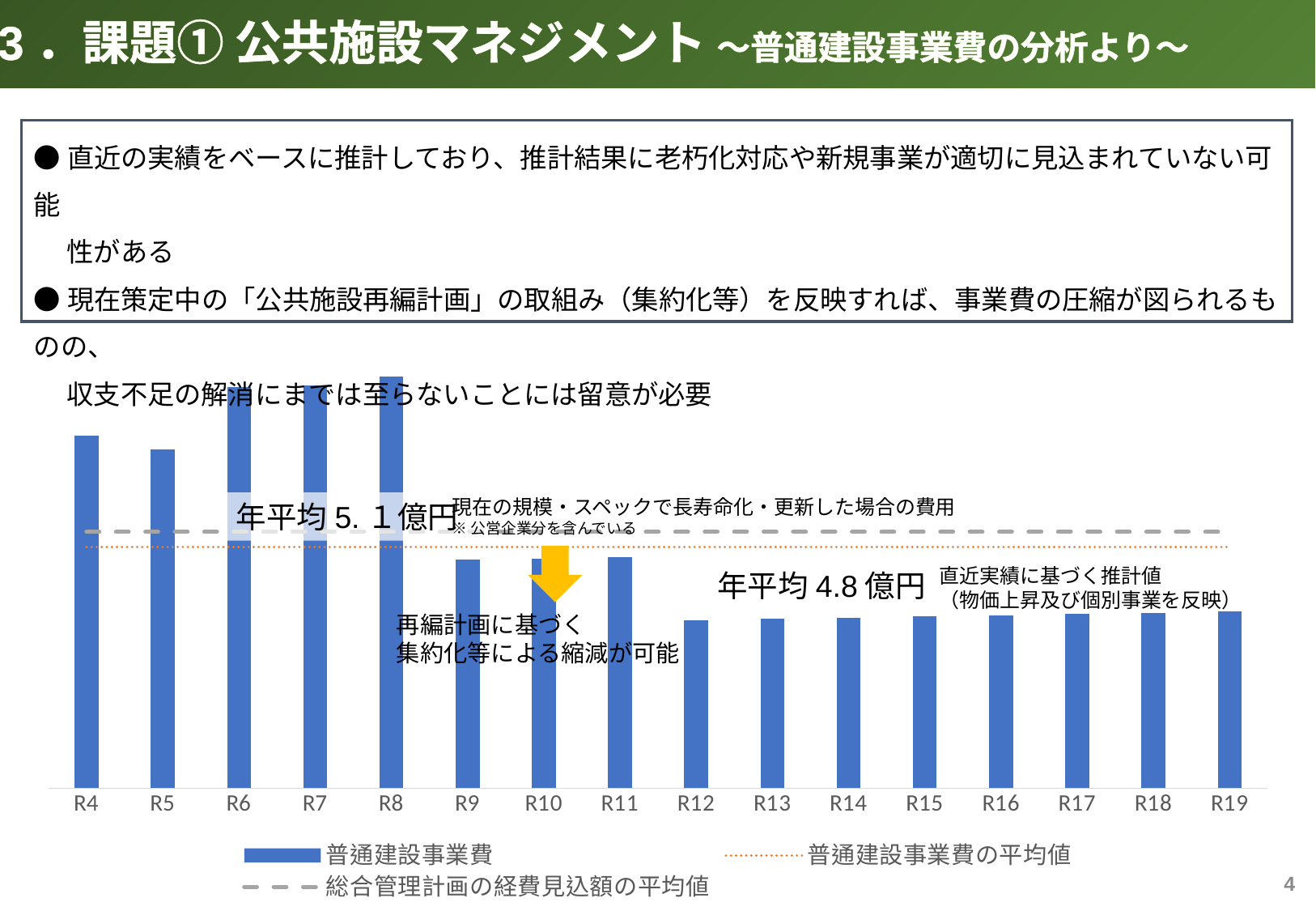

3．課題① 公共施設マネジメント ～普通建設事業費の分析より～
●直近の実績をベースに推計しており、推計結果に老朽化対応や新規事業が適切に見込まれていない可能
　 性がある
●現在策定中の「公共施設再編計画」の取組み（集約化等）を反映すれば、事業費の圧縮が図られるものの、
　 収支不足の解消にまでは至らないことには留意が必要

### Chart

| Category | 普通建設事業費 | 普通建設事業費の平均値 | 総合管理計画の経費見込額の平均値 |
|---|---|---|---|
| R4 | 702.0 | 481.1333333333333 | 511.0 |
| R5 | 676.0 | 481.1333333333333 | 511.0 |
| R6 | 799.0 | 481.1333333333333 | 511.0 |
| R7 | 803.0 | 481.1333333333333 | 511.0 |
| R8 | 820.0 | 481.1333333333333 | 511.0 |
| R9 | 455.0 | 481.1333333333333 | 511.0 |
| R10 | 458.0 | 481.1333333333333 | 511.0 |
| R11 | 460.0 | 481.1333333333333 | 511.0 |
| R12 | 335.0 | 481.1333333333333 | 511.0 |
| R13 | 337.0 | 481.1333333333333 | 511.0 |
| R14 | 340.0 | 481.1333333333333 | 511.0 |
| R15 | 342.0 | 481.1333333333333 | 511.0 |
| R16 | 344.0 | 481.1333333333333 | 511.0 |
| R17 | 347.0 | 481.1333333333333 | 511.0 |
| R18 | 349.0 | 481.1333333333333 | 511.0 |
| R19 | 352.0 | 481.1333333333333 | 511.0 |
現在の規模・スペックで長寿命化・更新した場合の費用
※公営企業分を含んでいる
年平均5.１億円

直近実績に基づく推計値
（物価上昇及び個別事業を反映）
年平均4.8億円
再編計画に基づく
集約化等による縮減が可能
4